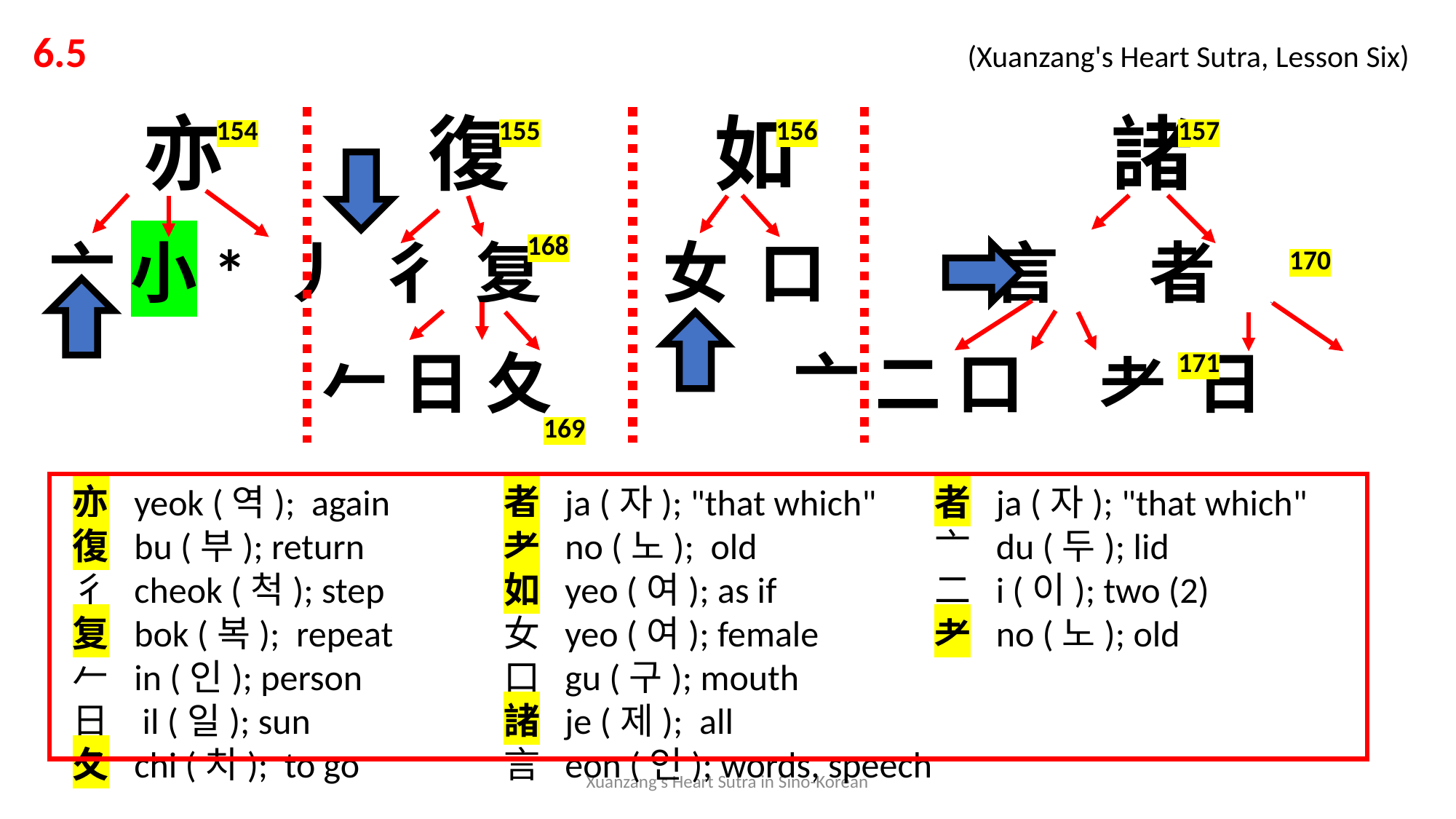

6.5  			  			                             (Xuanzang's Heart Sutra, Lesson Six)
    亦           復           如                 諸
亠 小* 丿  彳  复        女  口           言      者
                 𠂉 日 夂                亠 二 口     耂  日
155
156
157
154

168
170

171
169

亦  yeok (역);  again
復  bu (부); return
彳  cheok (척); step
复  bok (복);  repeat
𠂉  in (인); person
日   il (일); sun
夂  chi (치);  to go
者  ja (자); "that which"
耂  no (노);  old
如  yeo (여); as if
女  yeo (여); female
口  gu (구); mouth
諸  je (제);  all
言  eon (언); words, speech
者  ja (자); "that which"
亠  du (두); lid
二  i (이); two (2)
耂  no (노); old

Xuanzang's Heart Sutra in Sino-Korean